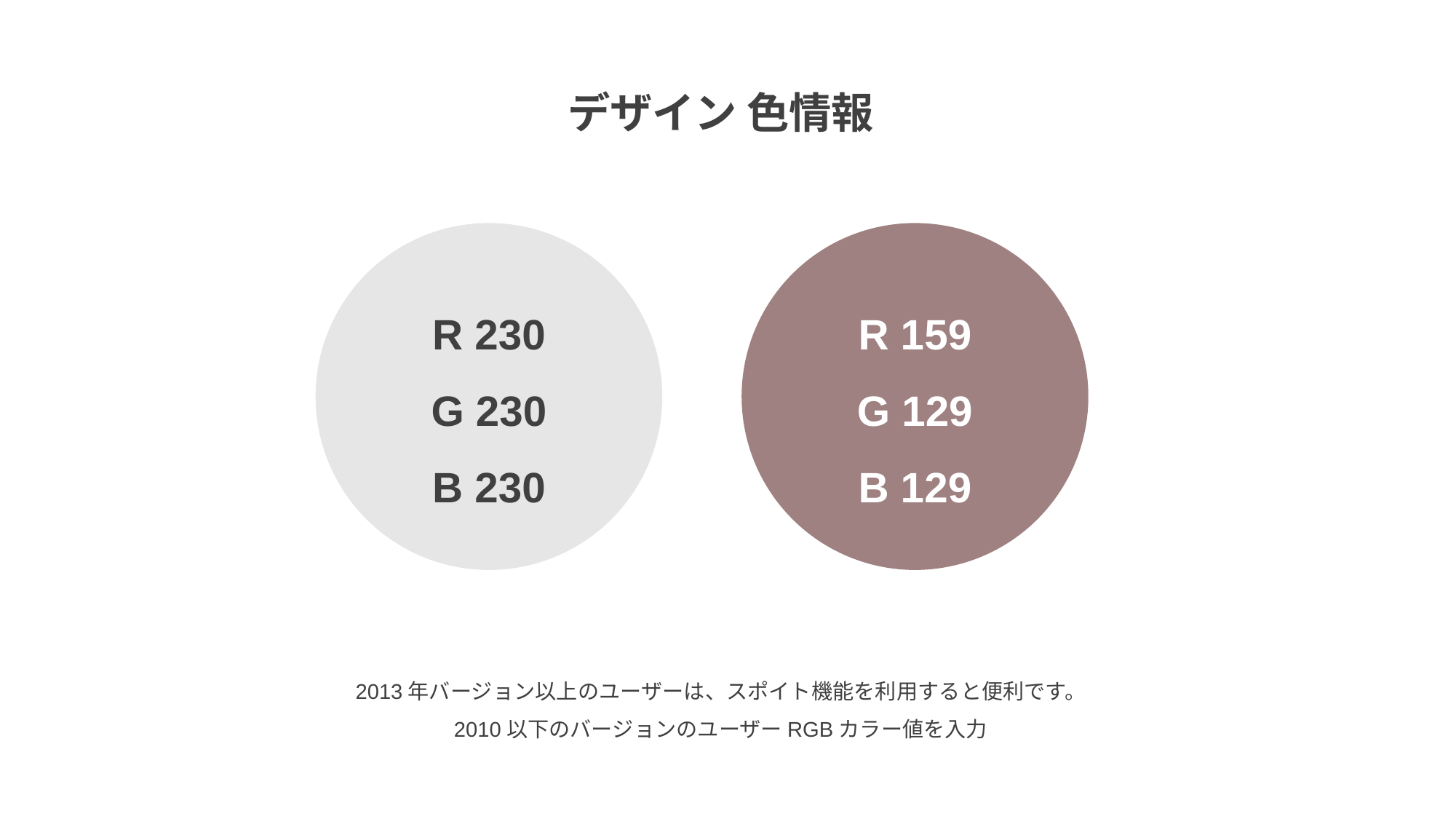

デザイン 色情報
R 230
G 230
B 230
R 159
G 129
B 129
2013年バージョン以上のユーザーは、スポイト機能を利用すると便利です。
2010以下のバージョンのユーザーRGBカラー値を入力